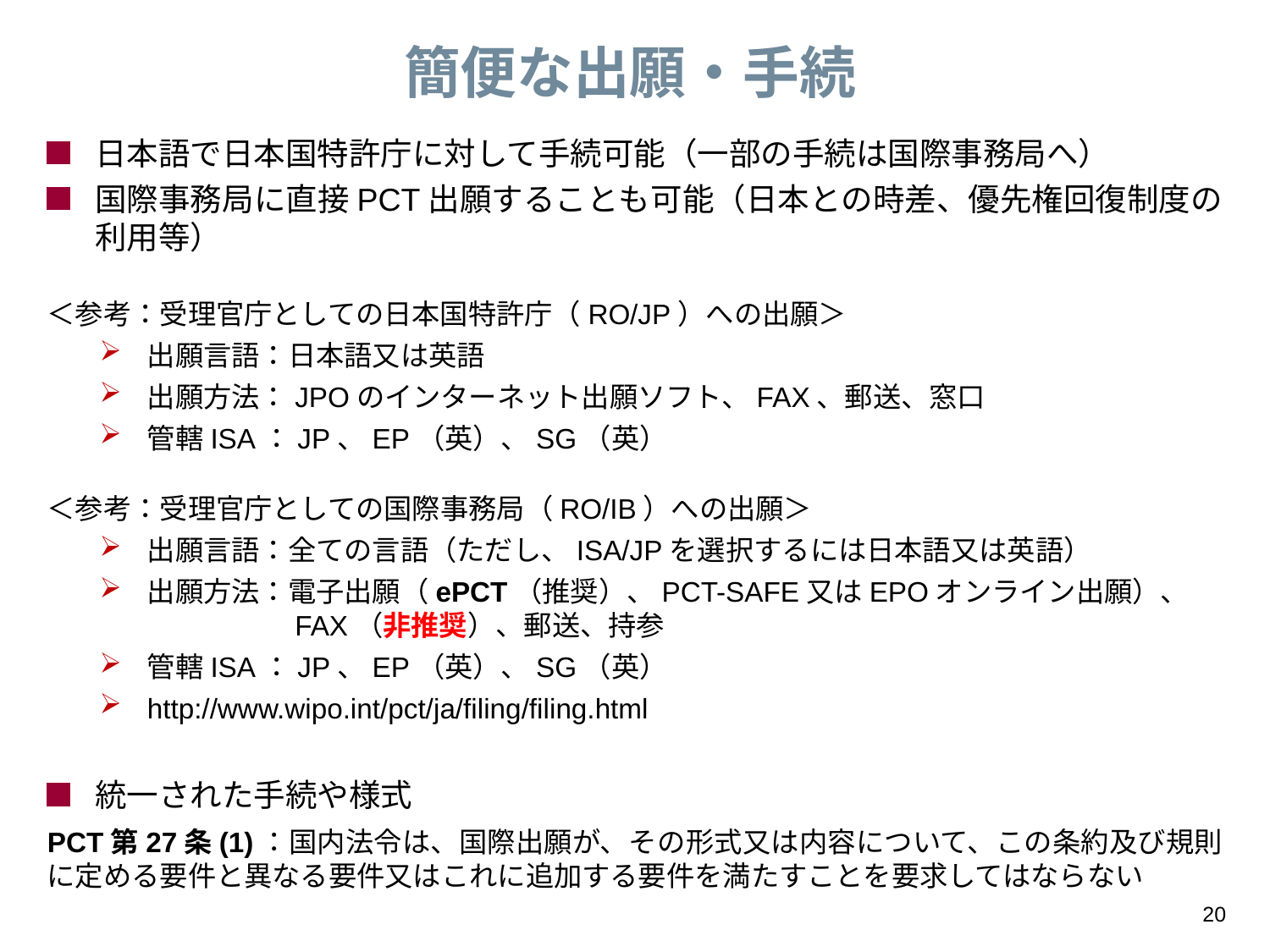

# 簡便な出願・手続
日本語で日本国特許庁に対して手続可能（一部の手続は国際事務局へ）
国際事務局に直接PCT出願することも可能（日本との時差、優先権回復制度の利用等）

＜参考：受理官庁としての日本国特許庁（RO/JP）への出願＞
出願言語：日本語又は英語
出願方法：JPOのインターネット出願ソフト、FAX、郵送、窓口
管轄ISA：JP、EP（英）、SG（英）

＜参考：受理官庁としての国際事務局（RO/IB）への出願＞
出願言語：全ての言語（ただし、ISA/JPを選択するには日本語又は英語）
出願方法：電子出願（ePCT（推奨）、PCT-SAFE又はEPOオンライン出願）、
　　　　　FAX（非推奨）、郵送、持参
管轄ISA：JP、EP（英）、SG（英）
http://www.wipo.int/pct/ja/filing/filing.html

統一された手続や様式
PCT第27条(1)：国内法令は、国際出願が、その形式又は内容について、この条約及び規則に定める要件と異なる要件又はこれに追加する要件を満たすことを要求してはならない